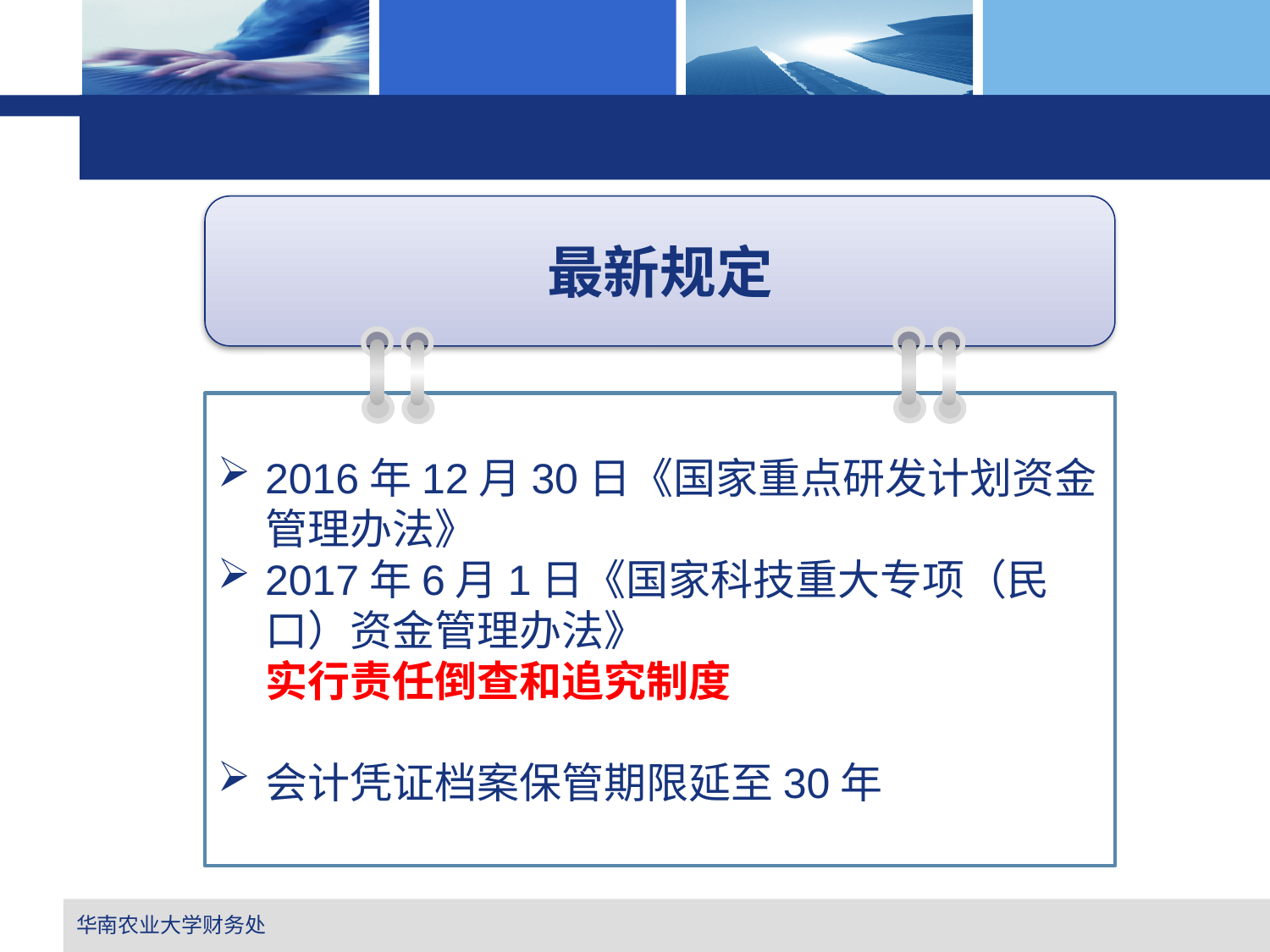

#
最新规定

2016年12月30日《国家重点研发计划资金管理办法》
2017年6月1日《国家科技重大专项（民口）资金管理办法》
    实行责任倒查和追究制度

会计凭证档案保管期限延至30年
华南农业大学财务处